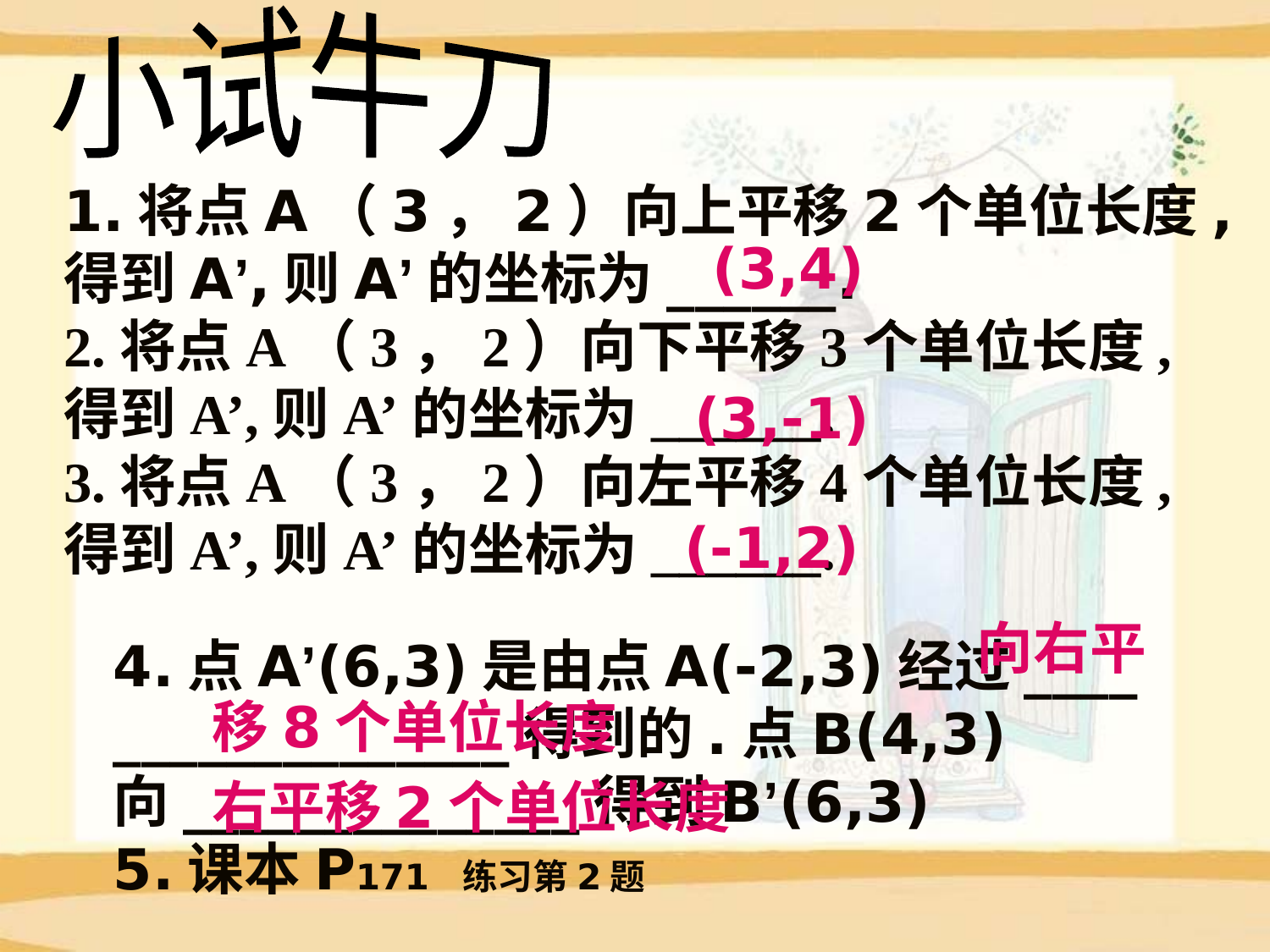

小试牛刀
1.将点A（3，2）向上平移2个单位长度,
得到A’,则A’的坐标为______.
2.将点A（3，2）向下平移3个单位长度,
得到A’,则A’的坐标为______.
3.将点A（3，2）向左平移4个单位长度,
得到A’,则A’的坐标为______.
(3,4)
(3,-1)
(-1,2)
向右平
移8个单位长度
4.点A’(6,3)是由点A(-2,3)经过____
______________得到的.点B(4,3)
向______________得到B’(6,3)
5.课本P171  练习第2题
右平移2个单位长度